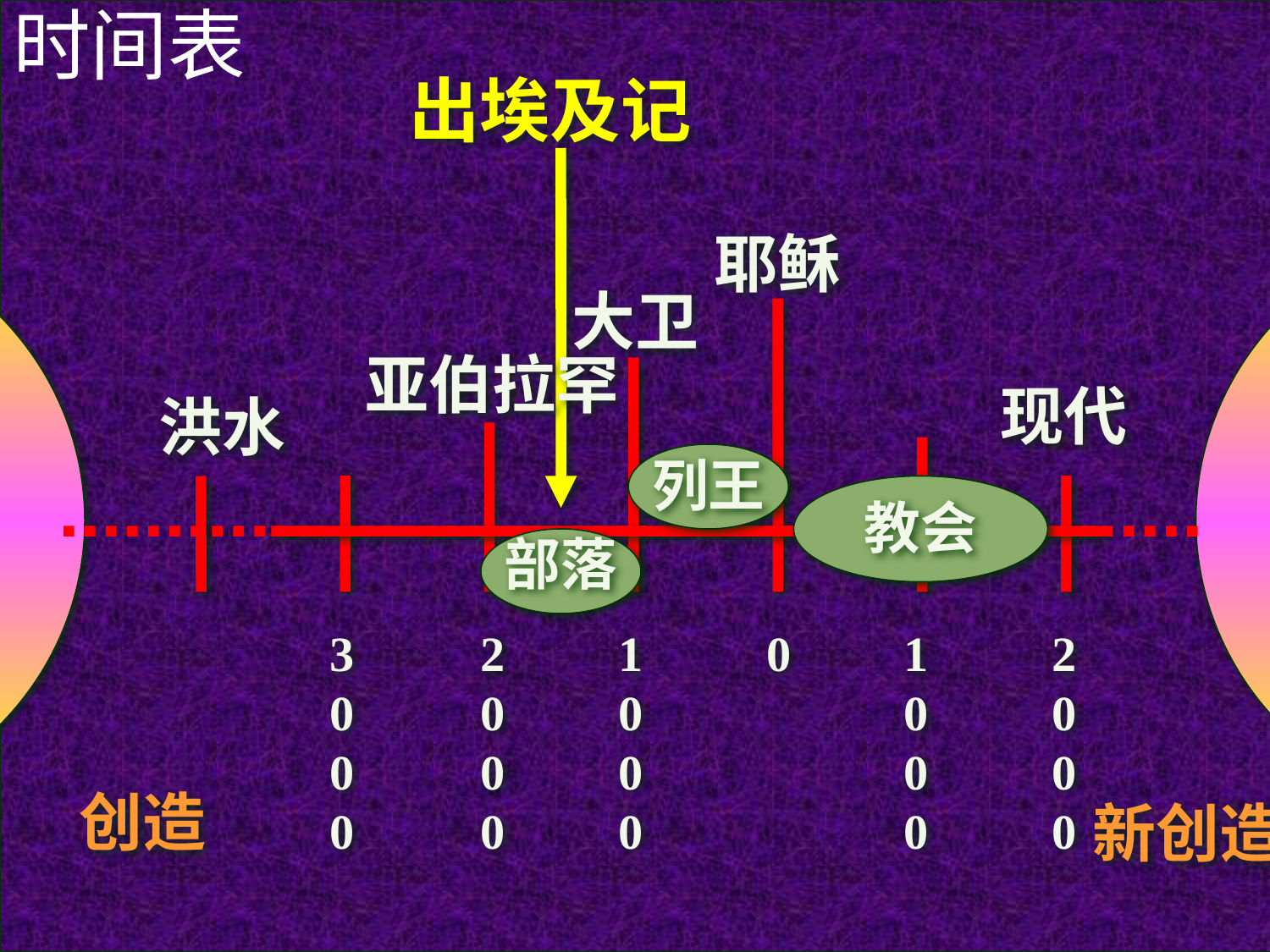

时间表
出埃及记

耶稣

大卫

亚伯拉罕

现代
洪水

列王

教会
部落

3000
2000
1000
0
1000
2000
创造
新创造
Manual transition from here on